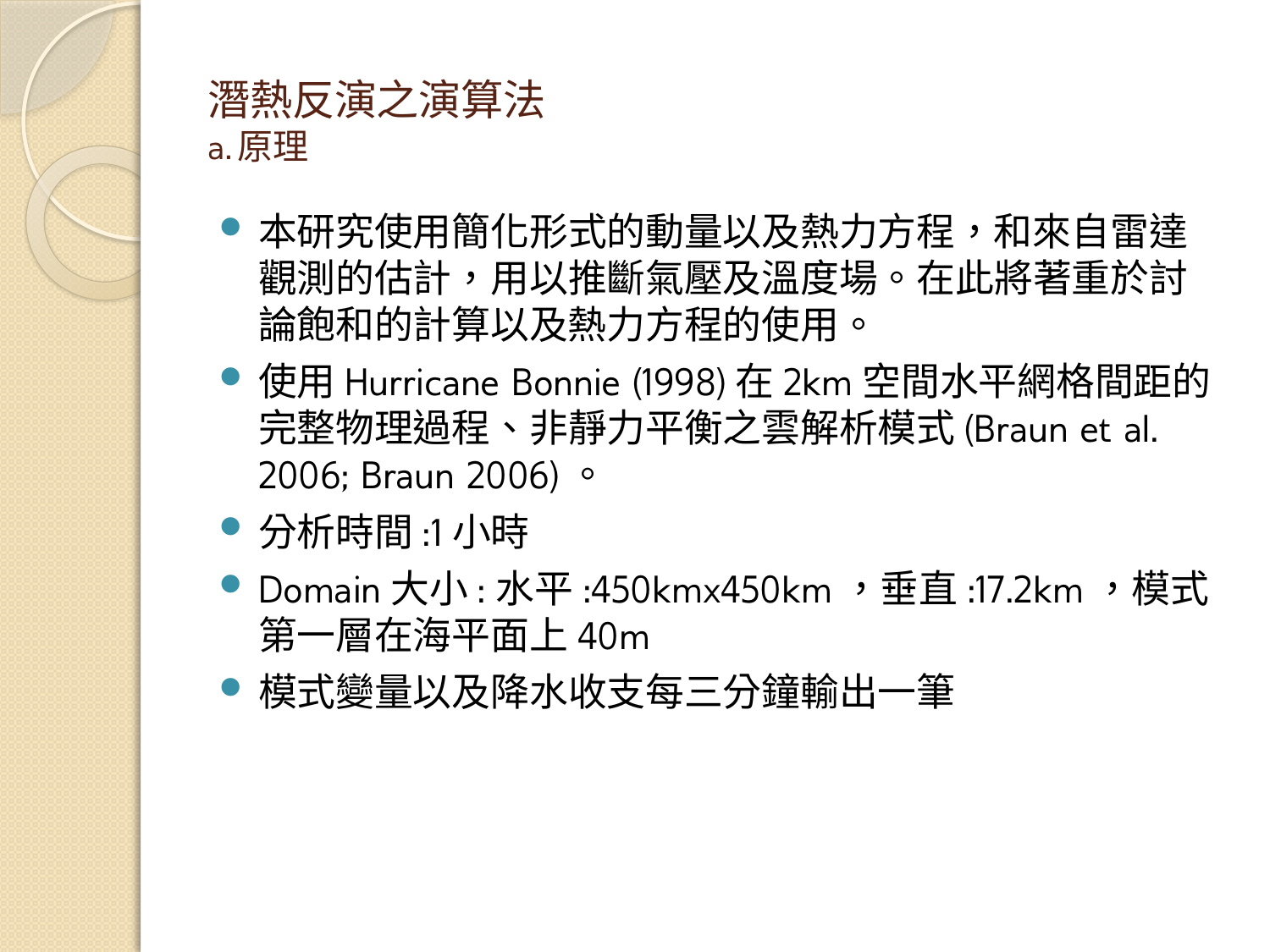

# 潛熱反演之演算法 a.原理
本研究使用簡化形式的動量以及熱力方程，和來自雷達觀測的估計，用以推斷氣壓及溫度場。在此將著重於討論飽和的計算以及熱力方程的使用。
使用Hurricane Bonnie (1998)在2km空間水平網格間距的完整物理過程、非靜力平衡之雲解析模式(Braun et al. 2006; Braun 2006)。
分析時間:1小時
Domain大小:水平:450kmx450km，垂直:17.2km，模式第一層在海平面上40m
模式變量以及降水收支每三分鐘輸出一筆